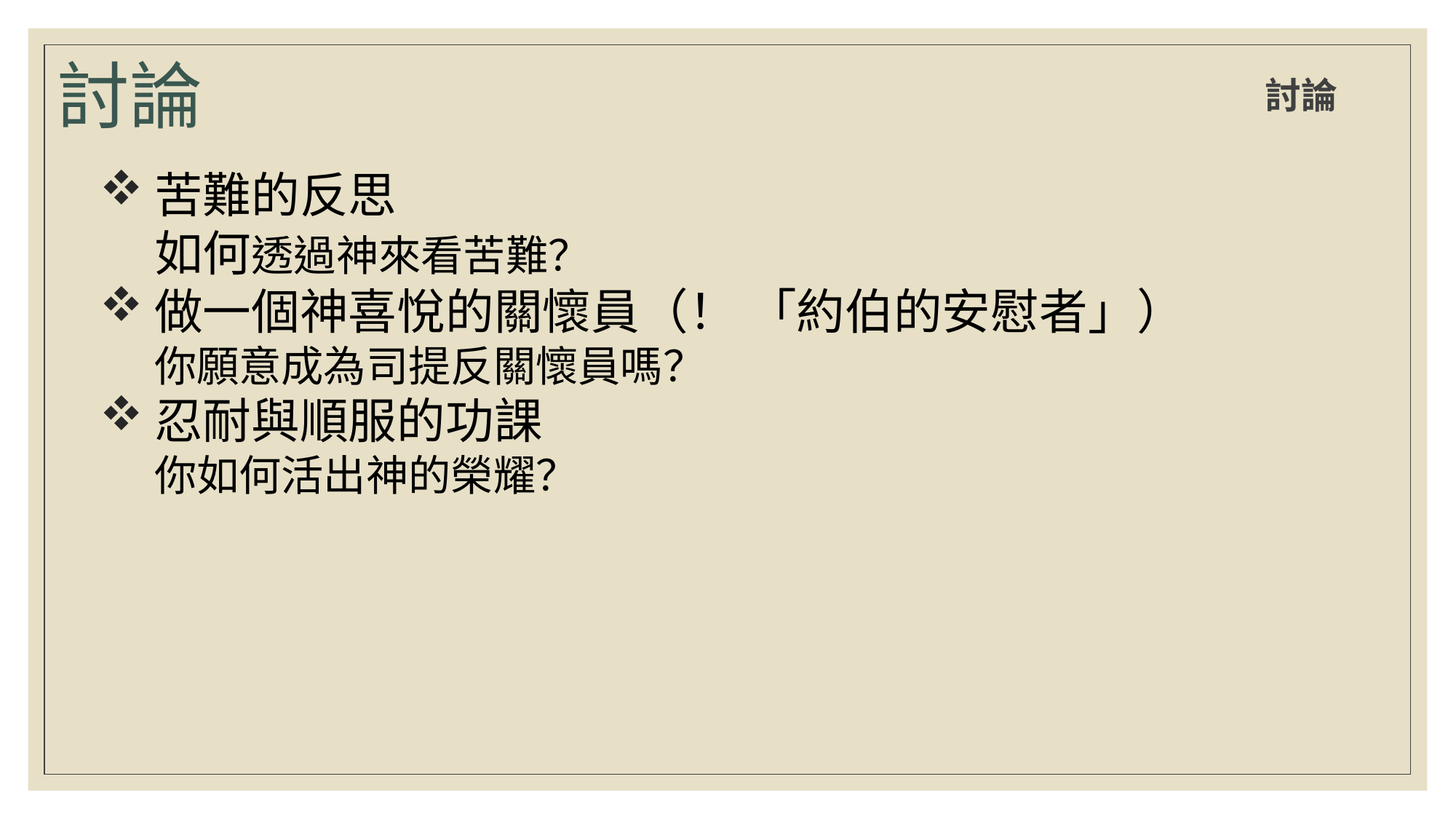

# 討論
討論
苦難的反思
如何透過神來看苦難？
做一個神喜悅的關懷員（！ 「約伯的安慰者」）
你願意成為司提反關懷員嗎？
忍耐與順服的功課
你如何活出神的榮耀？